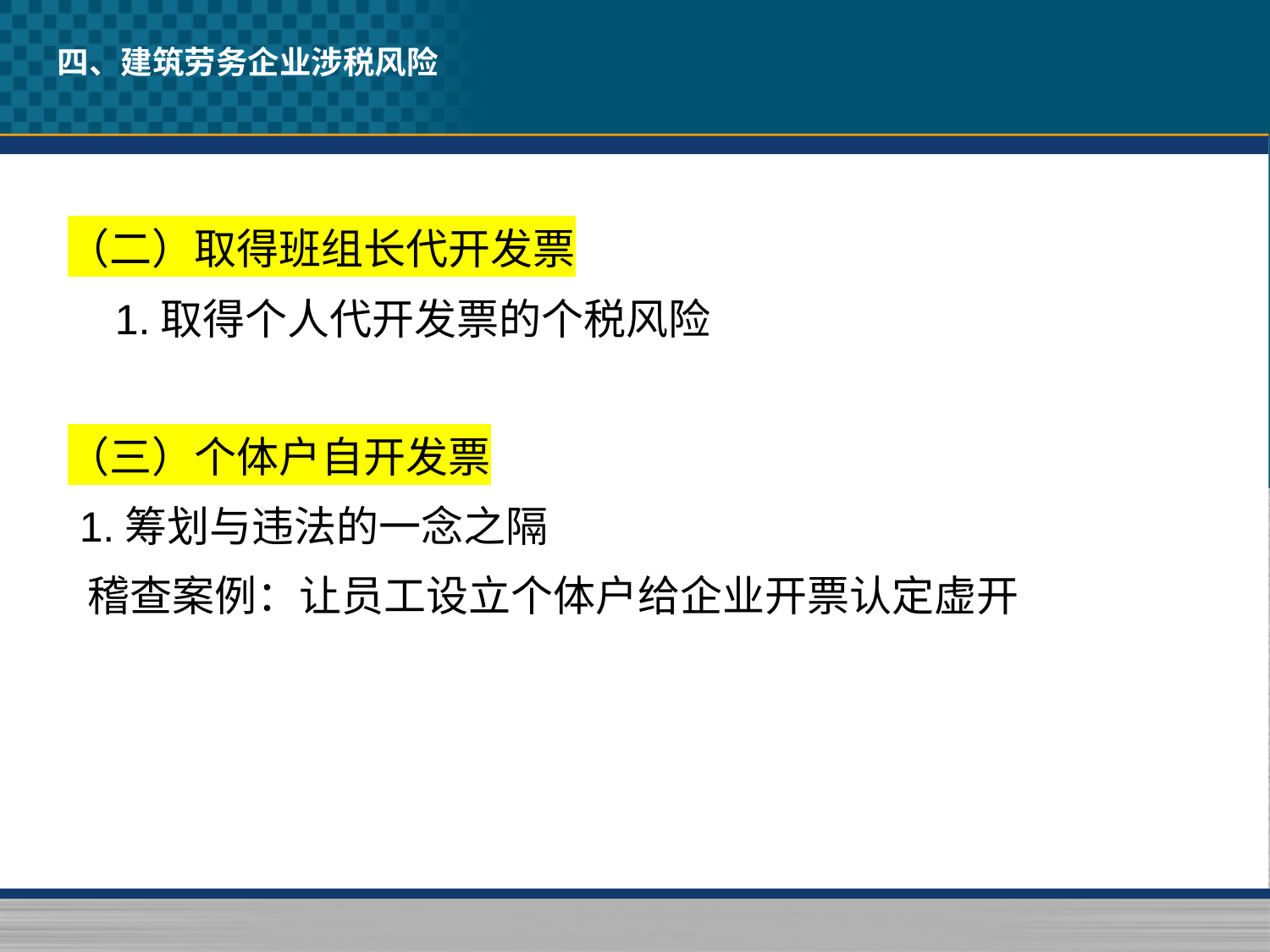

四、建筑劳务企业涉税风险
（二）取得班组长代开发票
    1.取得个人代开发票的个税风险

（三）个体户自开发票
 1.筹划与违法的一念之隔
 稽查案例：让员工设立个体户给企业开票认定虚开